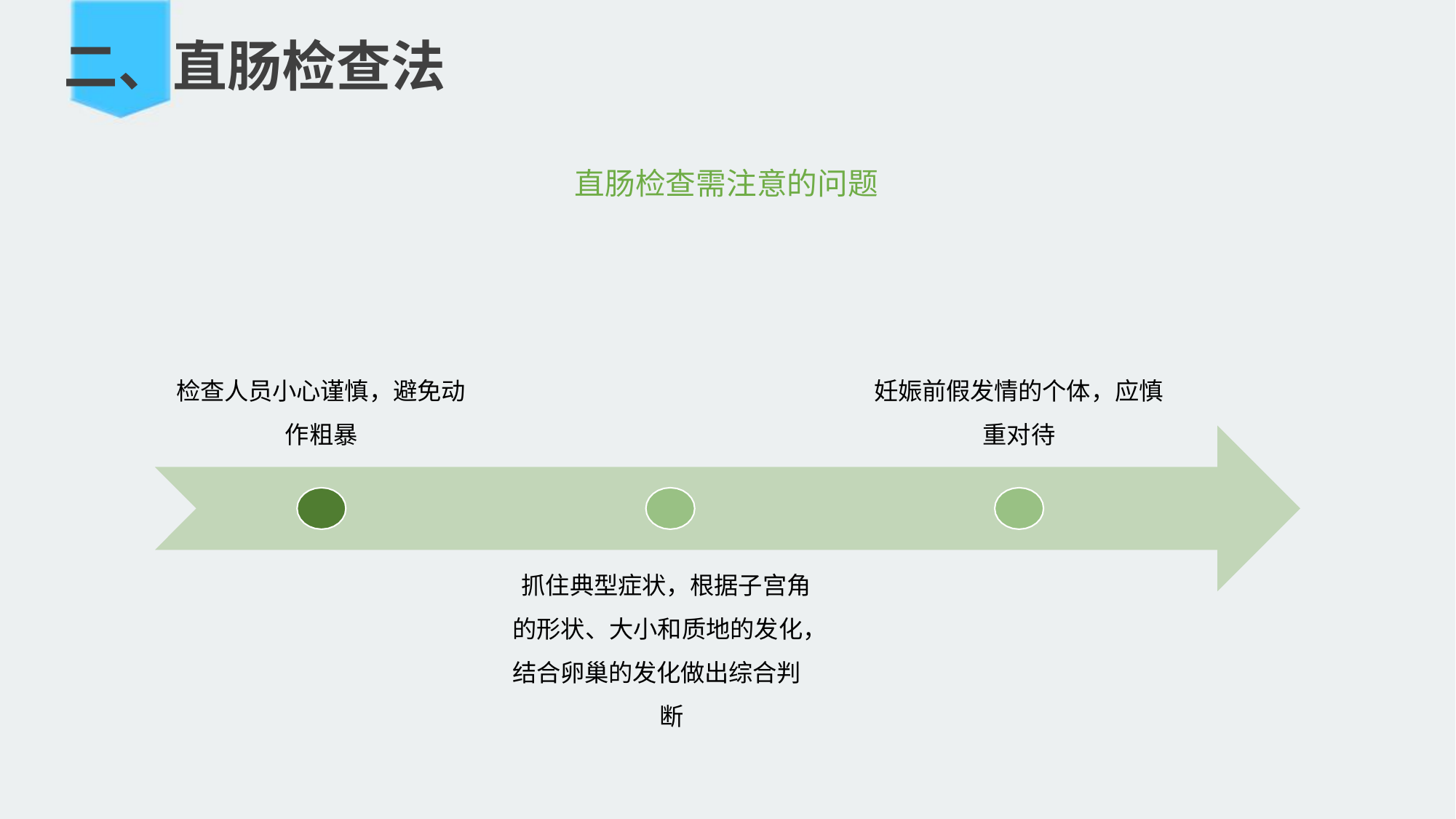

二、直肠检查法
#
直肠检查需注意的问题
检查人员小心谨慎，避免动 作粗暴
妊娠前假发情的个体，应慎 重对待

抓住典型症状，根据子宫角 的形状、大小和质地的发化， 结合卵巢的发化做出综合判
断